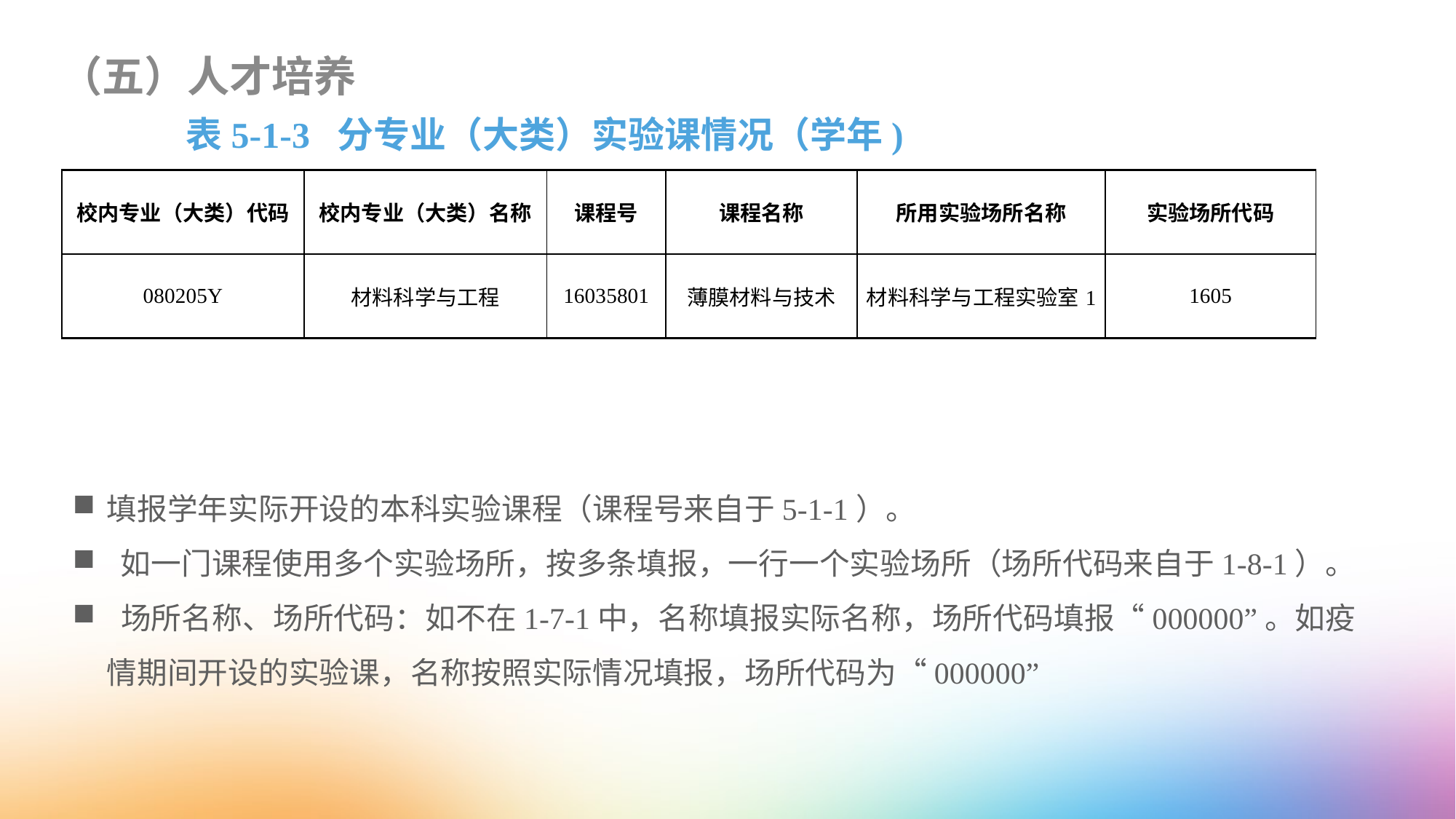

（五）人才培养
表5-1-3  分专业（大类）实验课情况（学年)
| 校内专业（大类）代码 | 校内专业（大类）名称 | 课程号 | 课程名称 | 所用实验场所名称 | 实验场所代码 |
| --- | --- | --- | --- | --- | --- |
| 080205Y | 材料科学与工程 | 16035801 | 薄膜材料与技术 | 材料科学与工程实验室1 | 1605 |
填报学年实际开设的本科实验课程（课程号来自于5-1-1）。
 如一门课程使用多个实验场所，按多条填报，一行一个实验场所（场所代码来自于1-8-1）。
 场所名称、场所代码：如不在1-7-1中，名称填报实际名称，场所代码填报“000000”。如疫情期间开设的实验课，名称按照实际情况填报，场所代码为“000000”